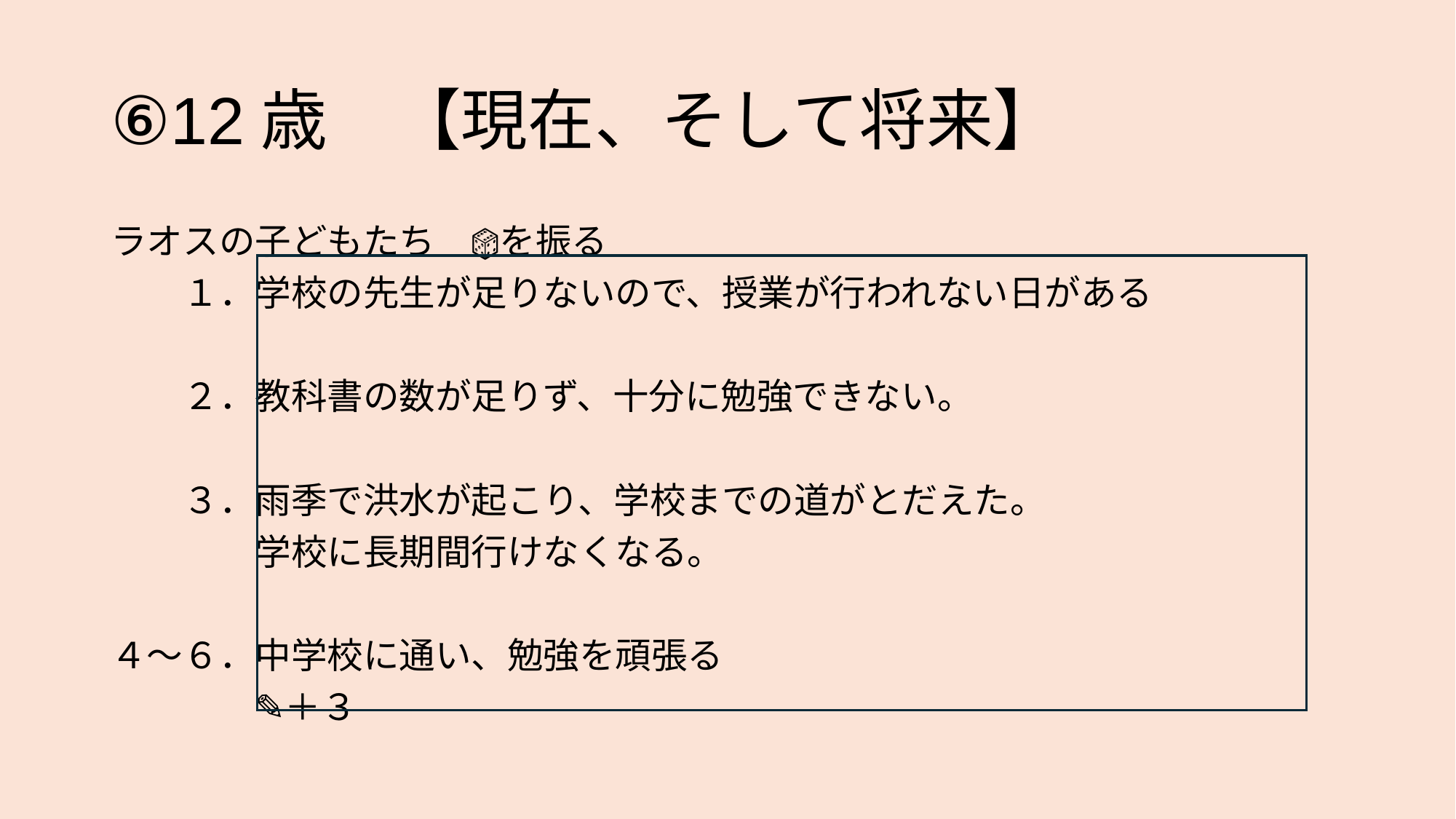

# ⑥12歳　【現在、そして将来】
ラオスの子どもたち　🎲を振る
　　１．学校の先生が足りないので、授業が行われない日がある

　　２．教科書の数が足りず、十分に勉強できない。

　　３．雨季で洪水が起こり、学校までの道がとだえた。
　　　　学校に長期間行けなくなる。

４～６．中学校に通い、勉強を頑張る
　　　　✎＋３